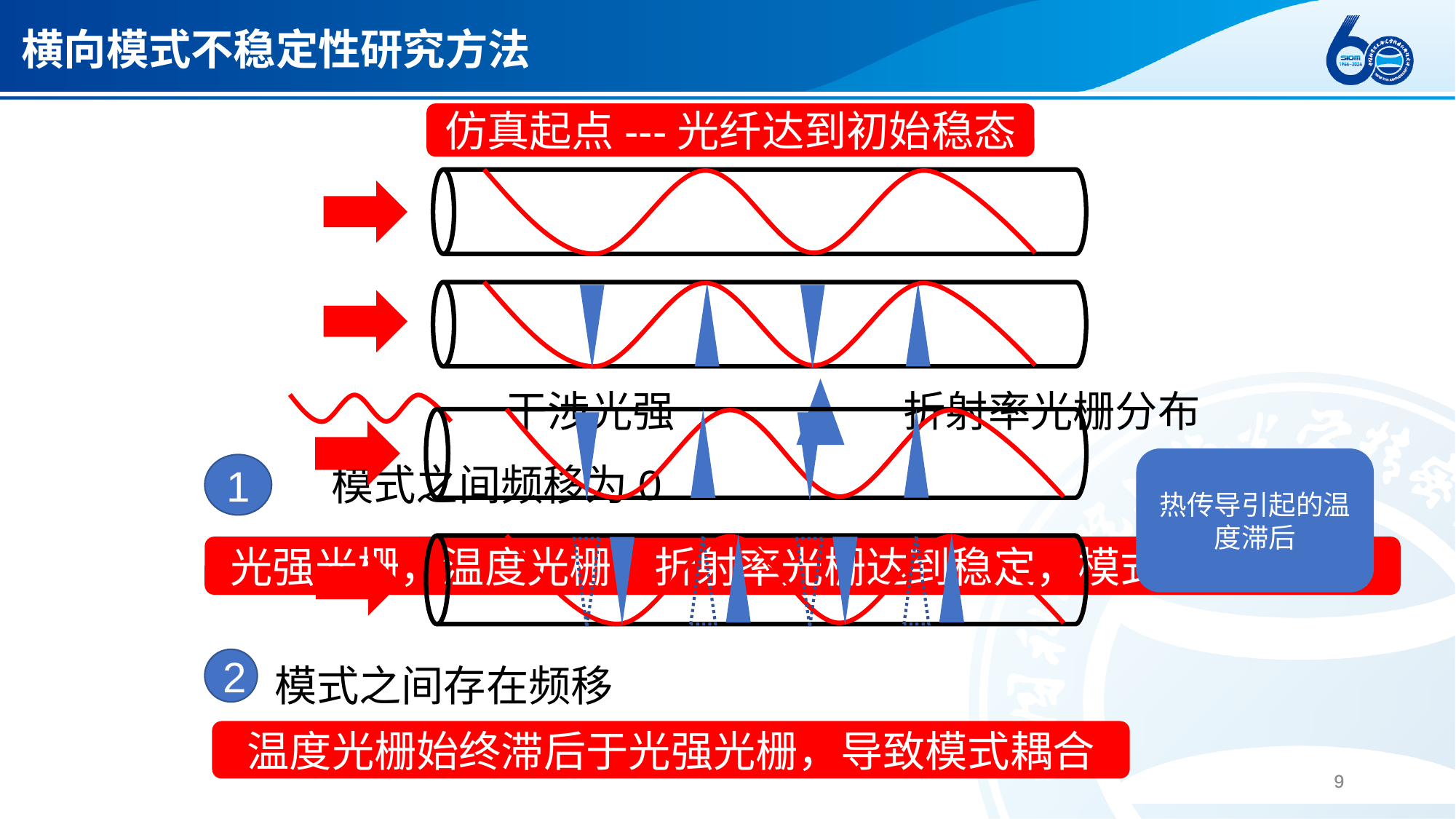

# 横向模式不稳定性研究方法
仿真起点---光纤达到初始稳态

折射率光栅分布
干涉光强

模式之间频移为0
1
光强光栅，温度光栅，折射率光栅达到稳定，模式不发生耦合

热传导引起的温度滞后

2
模式之间存在频移
温度光栅始终滞后于光强光栅，导致模式耦合
9